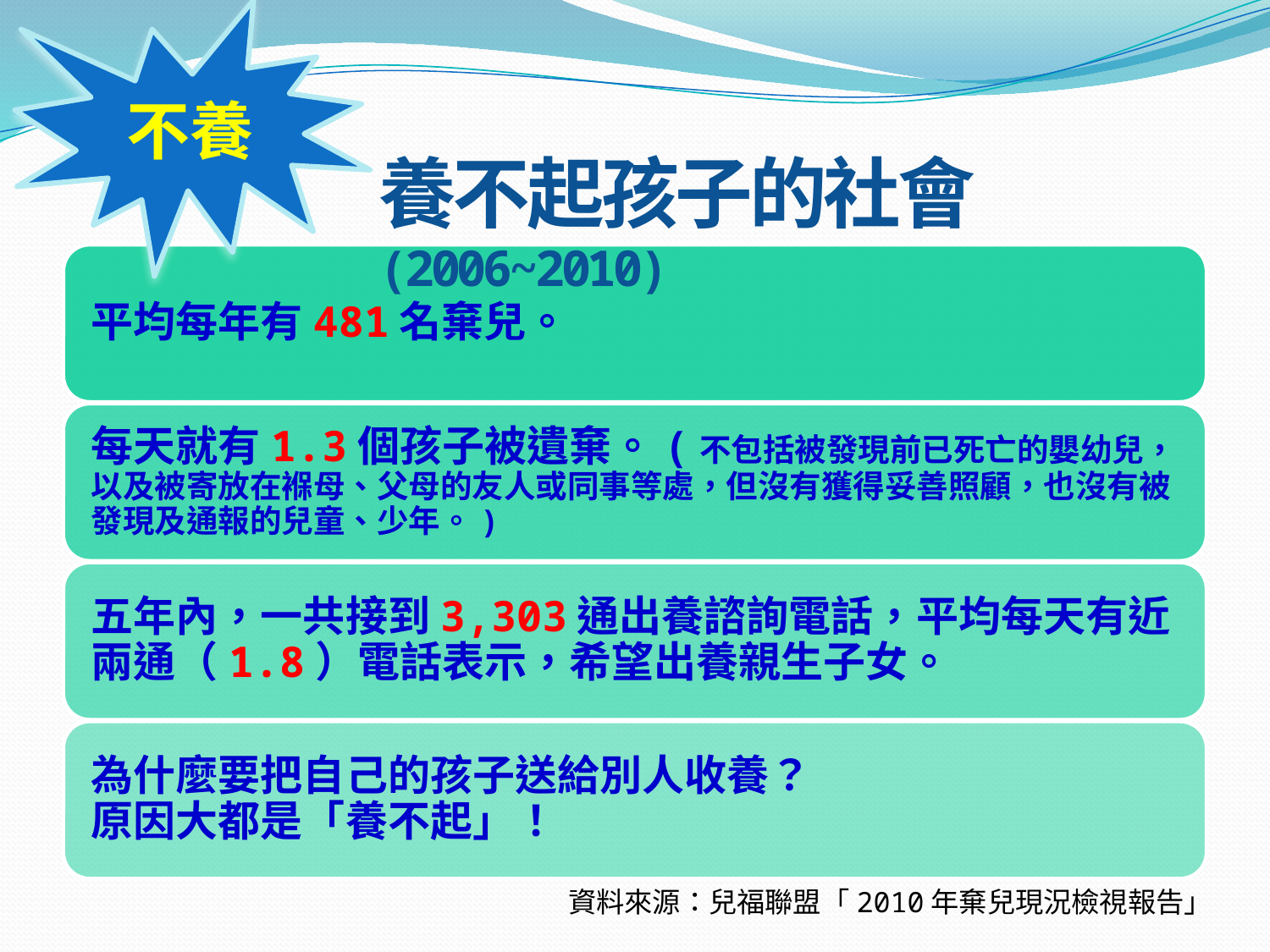

不養
養不起孩子的社會(2006~2010)
平均每年有481名棄兒。
每天就有1.3個孩子被遺棄。(不包括被發現前已死亡的嬰幼兒，以及被寄放在褓母、父母的友人或同事等處，但沒有獲得妥善照顧，也沒有被發現及通報的兒童、少年。)
五年內，一共接到3,303通出養諮詢電話，平均每天有近兩通（1.8）電話表示，希望出養親生子女。
為什麼要把自己的孩子送給別人收養？
原因大都是「養不起」！
資料來源：兒福聯盟「2010年棄兒現況檢視報告」